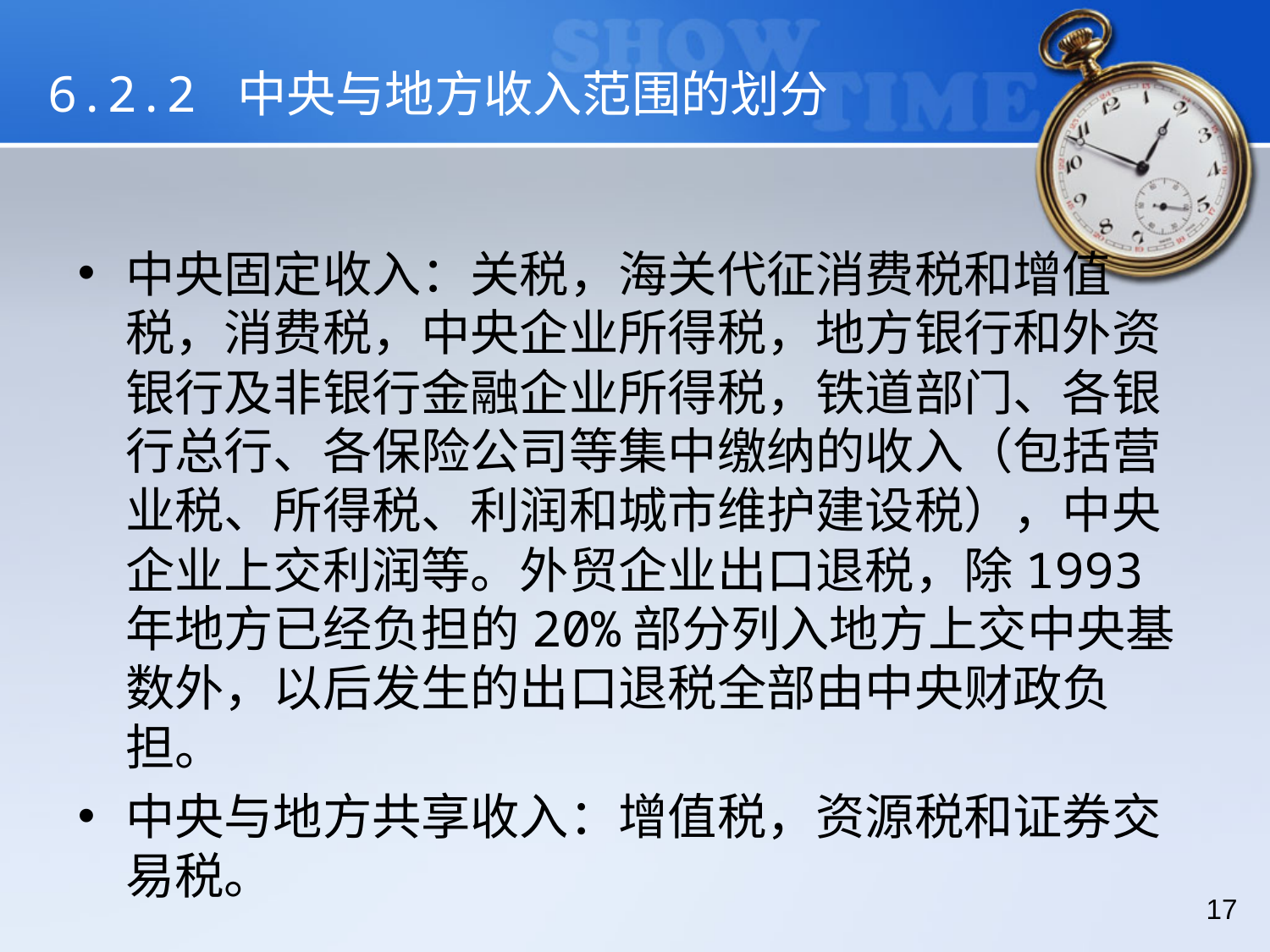

# 6.2.2 中央与地方收入范围的划分
中央固定收入：关税，海关代征消费税和增值税，消费税，中央企业所得税，地方银行和外资银行及非银行金融企业所得税，铁道部门、各银行总行、各保险公司等集中缴纳的收入（包括营业税、所得税、利润和城市维护建设税），中央企业上交利润等。外贸企业出口退税，除1993年地方已经负担的20%部分列入地方上交中央基数外，以后发生的出口退税全部由中央财政负担。
中央与地方共享收入：增值税，资源税和证券交易税。
17